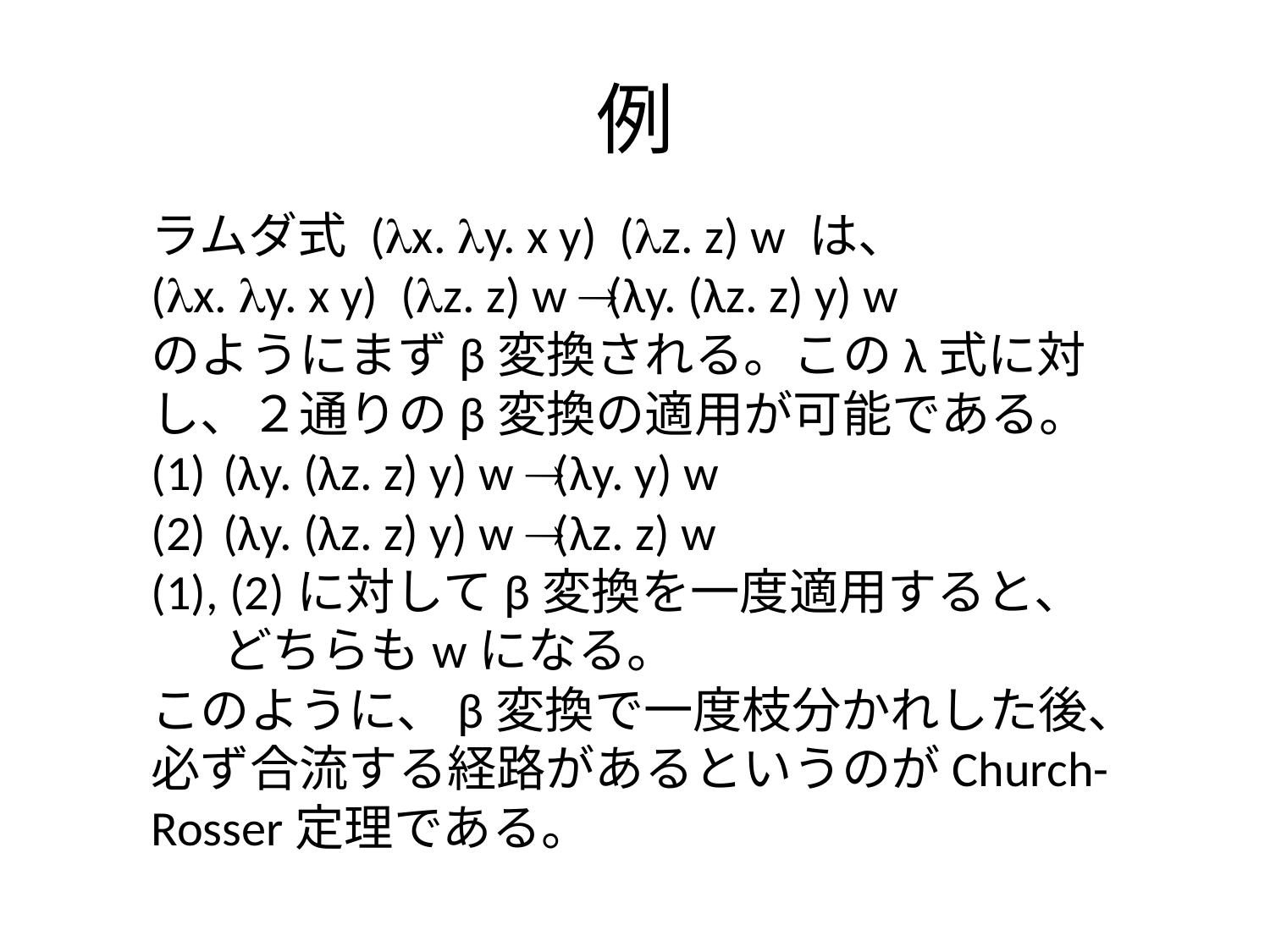

例
ラムダ式 (λx. λy. x y)  (λz. z) w は、
(λx. λy. x y)  (λz. z) w → (λy. (λz. z) y) w
のようにまずβ変換される。このλ式に対し、２通りのβ変換の適用が可能である。
(λy. (λz. z) y) w → (λy. y) w
(λy. (λz. z) y) w → (λz. z) w
(1), (2)に対してβ変換を一度適用すると、どちらもwになる。
このように、β変換で一度枝分かれした後、必ず合流する経路があるというのがChurch-Rosser定理である。